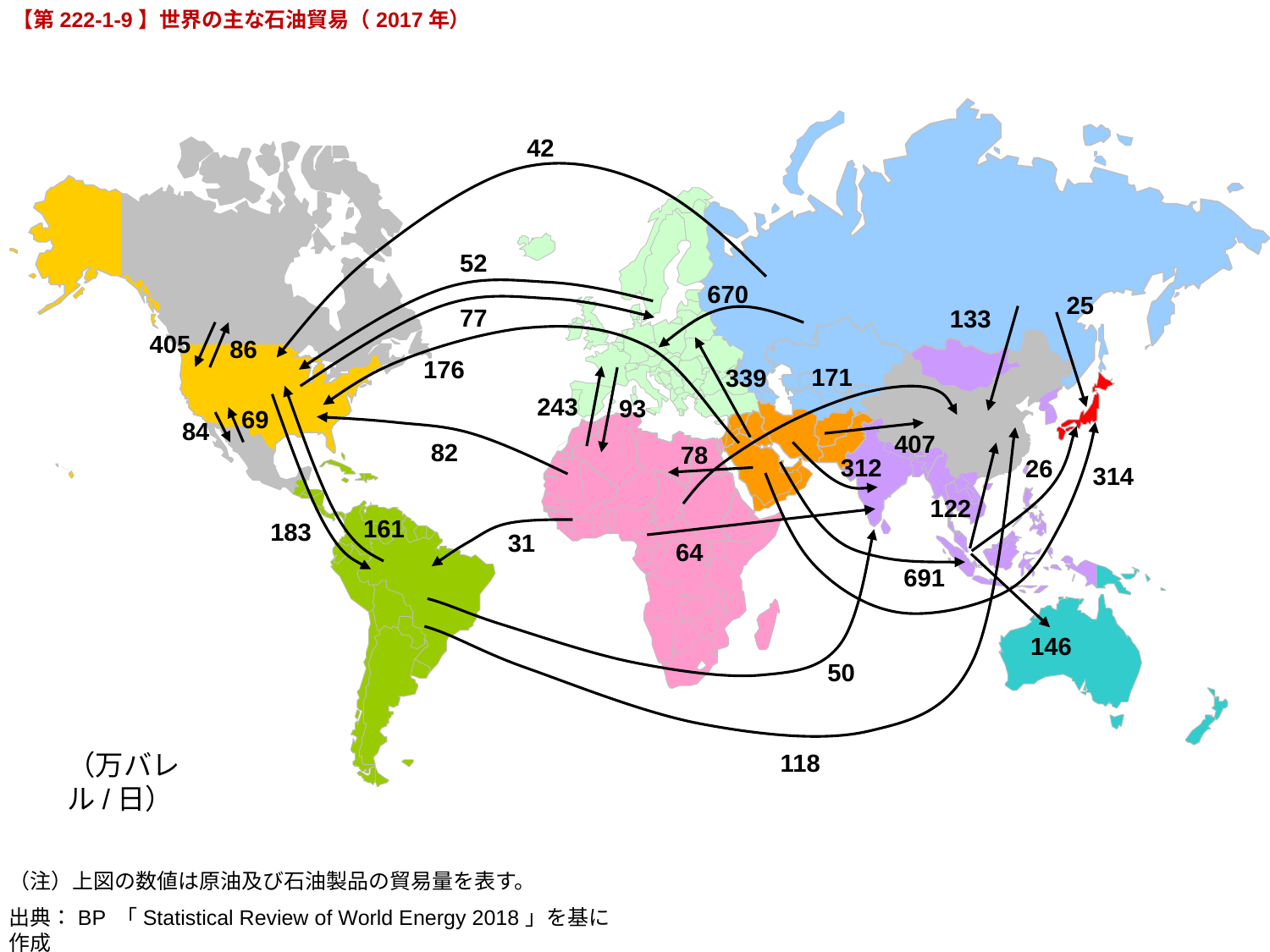

【第222-1-9】世界の主な石油貿易（2017年）

42

52

670

133

405

176

339

243

69

407

82

78

312
26

314

183

691

25

77

86
171

93
84

122

161

31
64

146
50
（万バレル/日）
118
（注）上図の数値は原油及び石油製品の貿易量を表す。
出典：BP 「Statistical Review of World Energy 2018」を基に作成